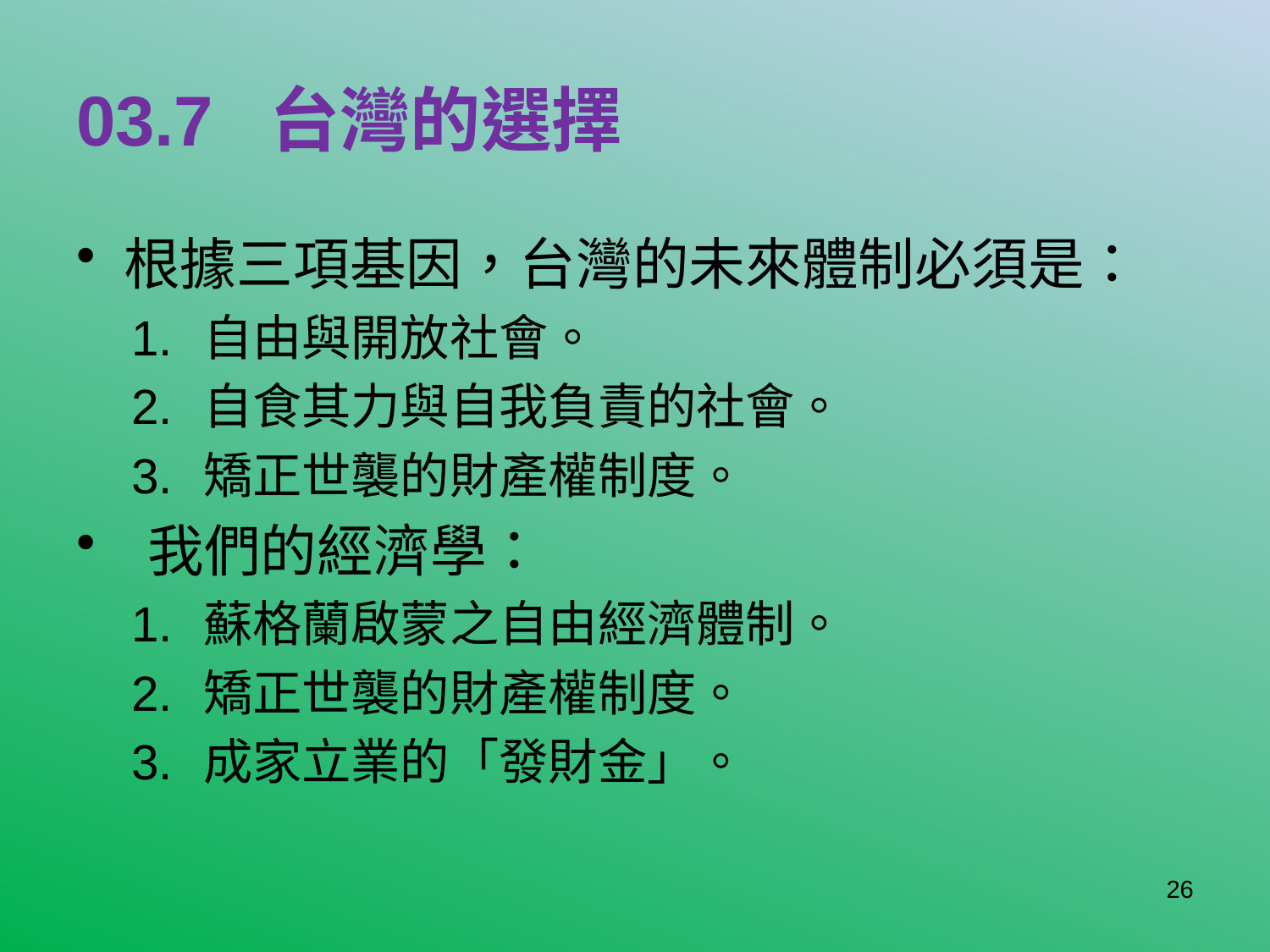

# 03.7  台灣的選擇
根據三項基因，台灣的未來體制必須是：
自由與開放社會。
自食其力與自我負責的社會。
矯正世襲的財產權制度。
我們的經濟學：
蘇格蘭啟蒙之自由經濟體制。
矯正世襲的財產權制度。
成家立業的「發財金」。

26